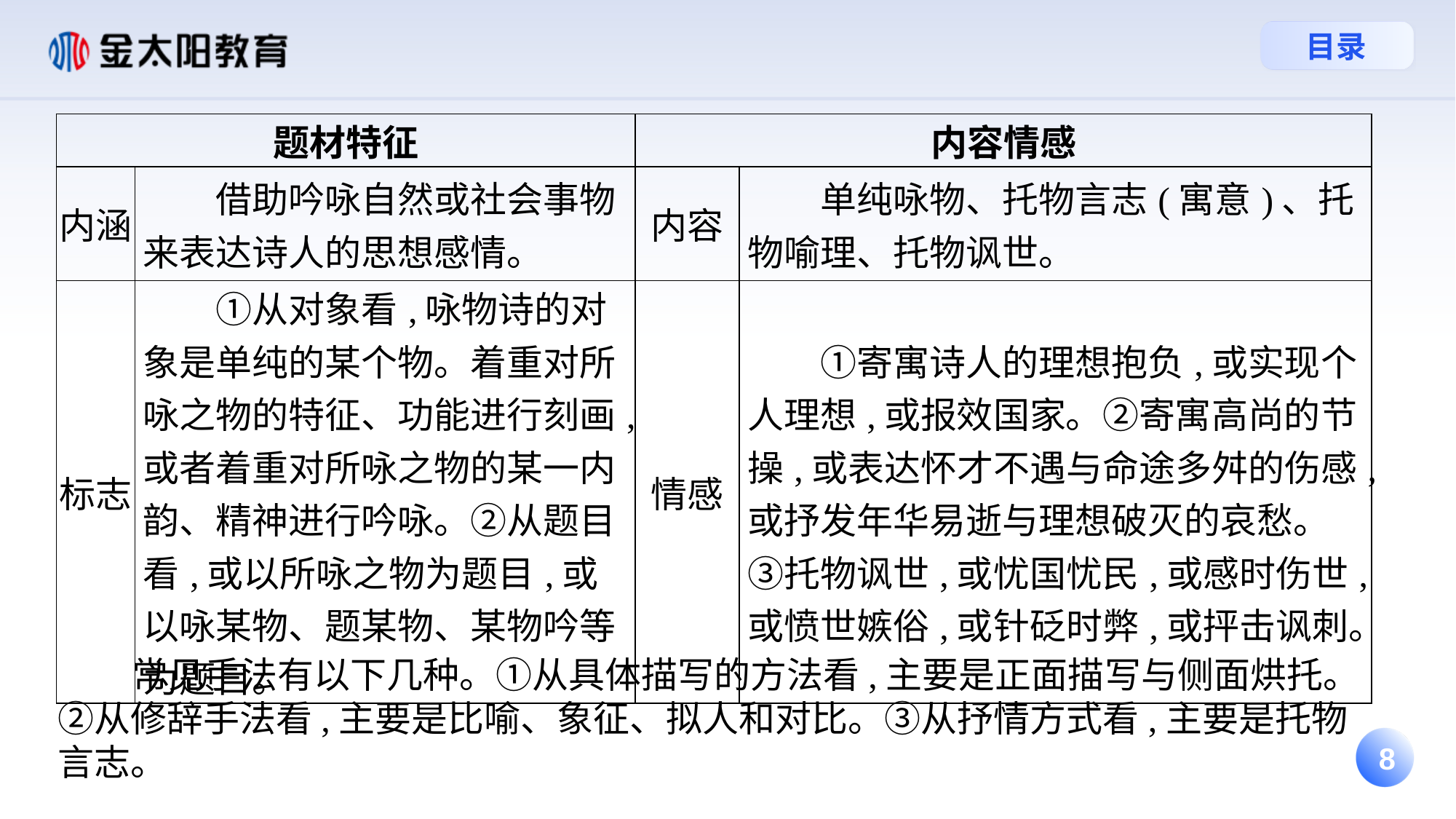

| 题材特征 |  | 内容情感 |  |
| --- | --- | --- | --- |
| 内涵 | 借助吟咏自然或社会事物来表达诗人的思想感情。 | 内容 | 单纯咏物、托物言志(寓意)、托物喻理、托物讽世。 |
| 标志 | ①从对象看,咏物诗的对象是单纯的某个物。着重对所咏之物的特征、功能进行刻画,或者着重对所咏之物的某一内韵、精神进行吟咏。②从题目看,或以所咏之物为题目,或以咏某物、题某物、某物吟等为题目。 | 情感 | ①寄寓诗人的理想抱负,或实现个人理想,或报效国家。②寄寓高尚的节操,或表达怀才不遇与命途多舛的伤感,或抒发年华易逝与理想破灭的哀愁。③托物讽世,或忧国忧民,或感时伤世,或愤世嫉俗,或针砭时弊,或抨击讽刺。 |
        常见手法有以下几种。①从具体描写的方法看,主要是正面描写与侧面烘托。②从修辞手法看,主要是比喻、象征、拟人和对比。③从抒情方式看,主要是托物言志。